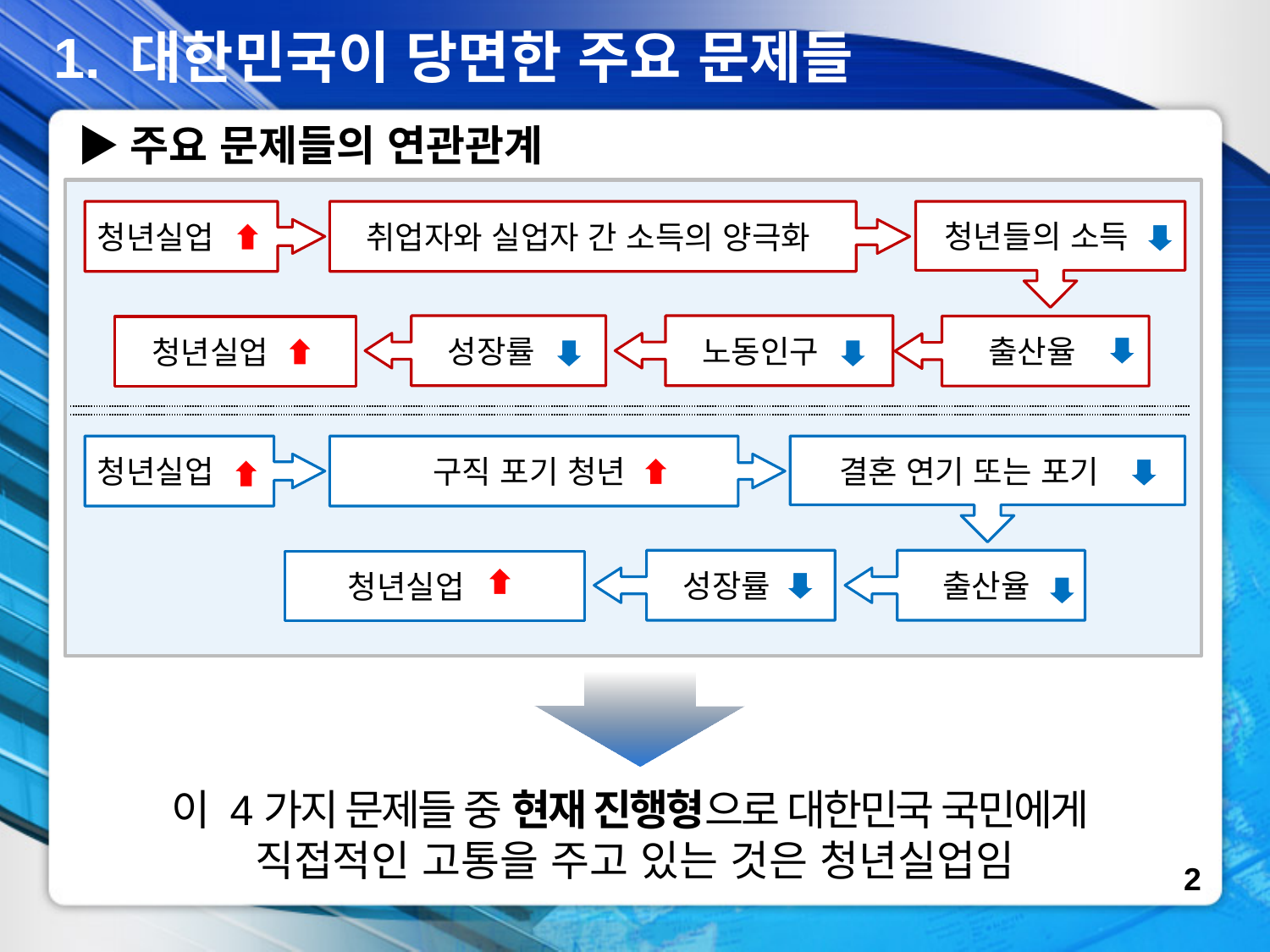

1. 대한민국이 당면한 주요 문제들
▶주요 문제들의 연관관계

 청년들의 소득
청년실업
취업자와 실업자 간 소득의 양극화

성장률
노동인구
출산율
청년실업

결혼 연기 또는 포기
청년실업
구직 포기 청년

성장률
출산율
청년실업

이 4가지 문제들 중 현재 진행형으로 대한민국 국민에게
직접적인 고통을 주고 있는 것은 청년실업임
2